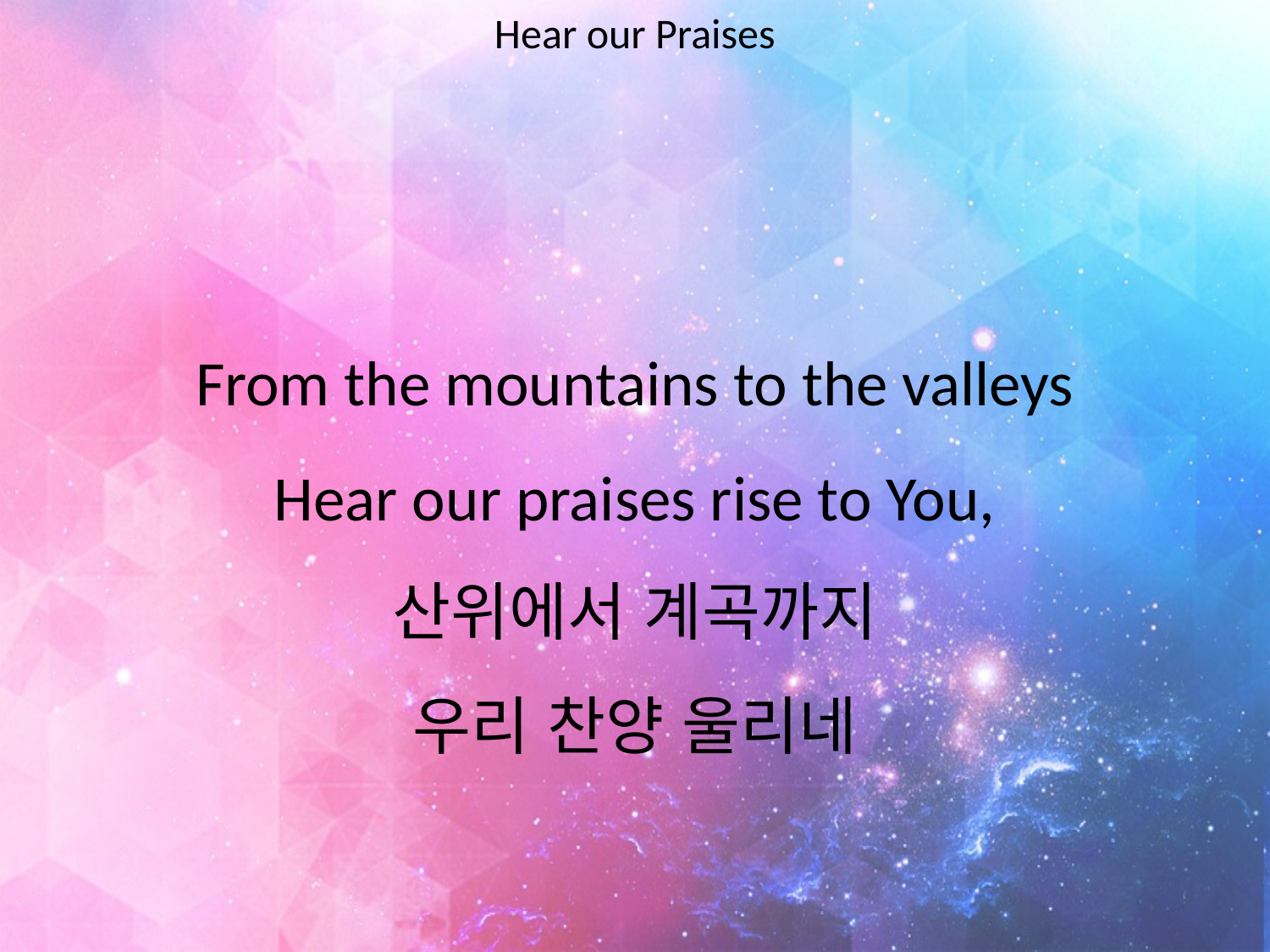

Hear our Praises
#
From the mountains to the valleys
Hear our praises rise to You,
산위에서 계곡까지
우리 찬양 울리네